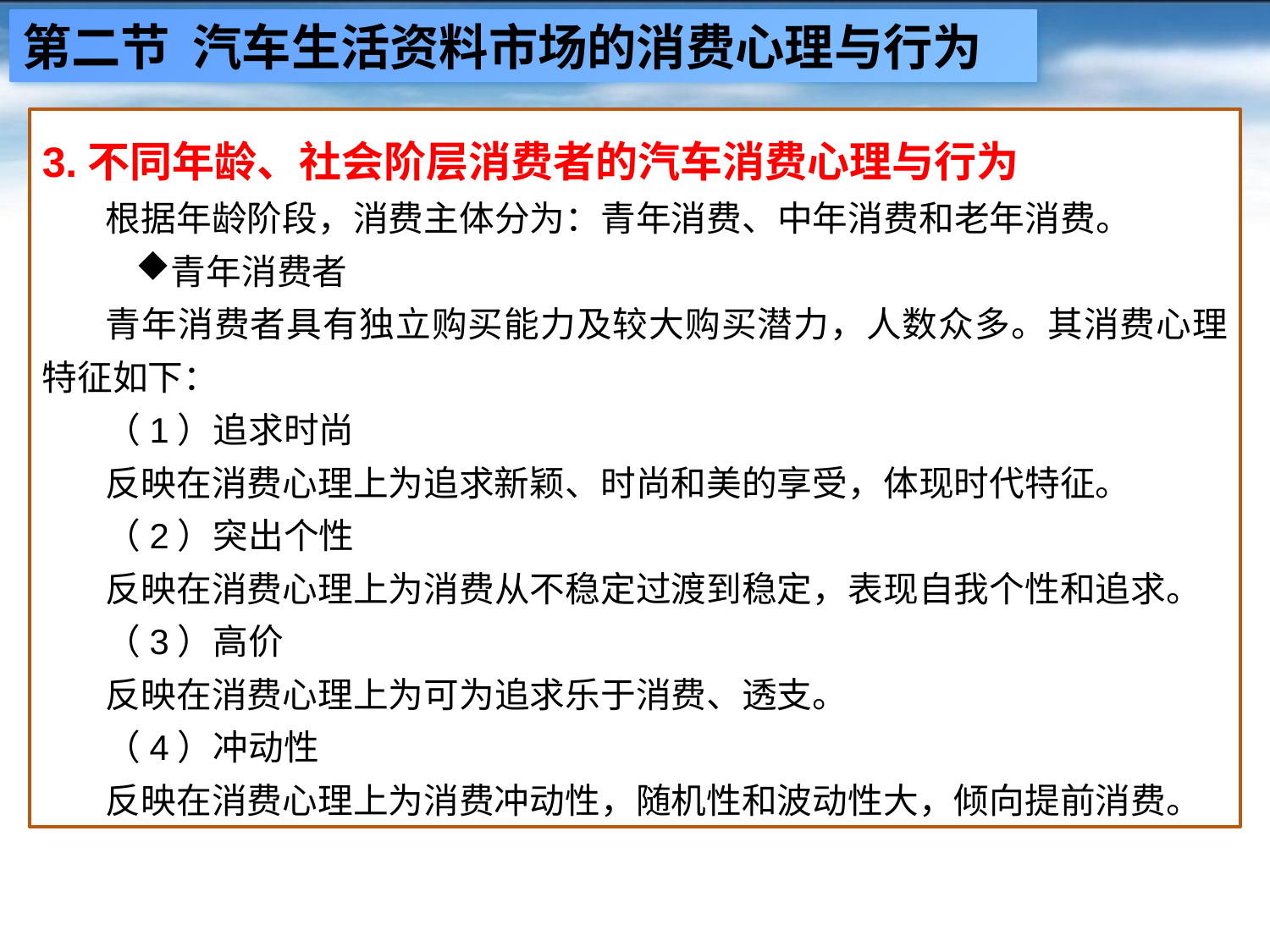

第二节  汽车生活资料市场的消费心理与行为
3.不同年龄、社会阶层消费者的汽车消费心理与行为
根据年龄阶段，消费主体分为：青年消费、中年消费和老年消费。
青年消费者
青年消费者具有独立购买能力及较大购买潜力，人数众多。其消费心理特征如下：
（1）追求时尚
反映在消费心理上为追求新颖、时尚和美的享受，体现时代特征。
（2）突出个性
反映在消费心理上为消费从不稳定过渡到稳定，表现自我个性和追求。
（3）高价
反映在消费心理上为可为追求乐于消费、透支。
（4）冲动性
反映在消费心理上为消费冲动性，随机性和波动性大，倾向提前消费。
44